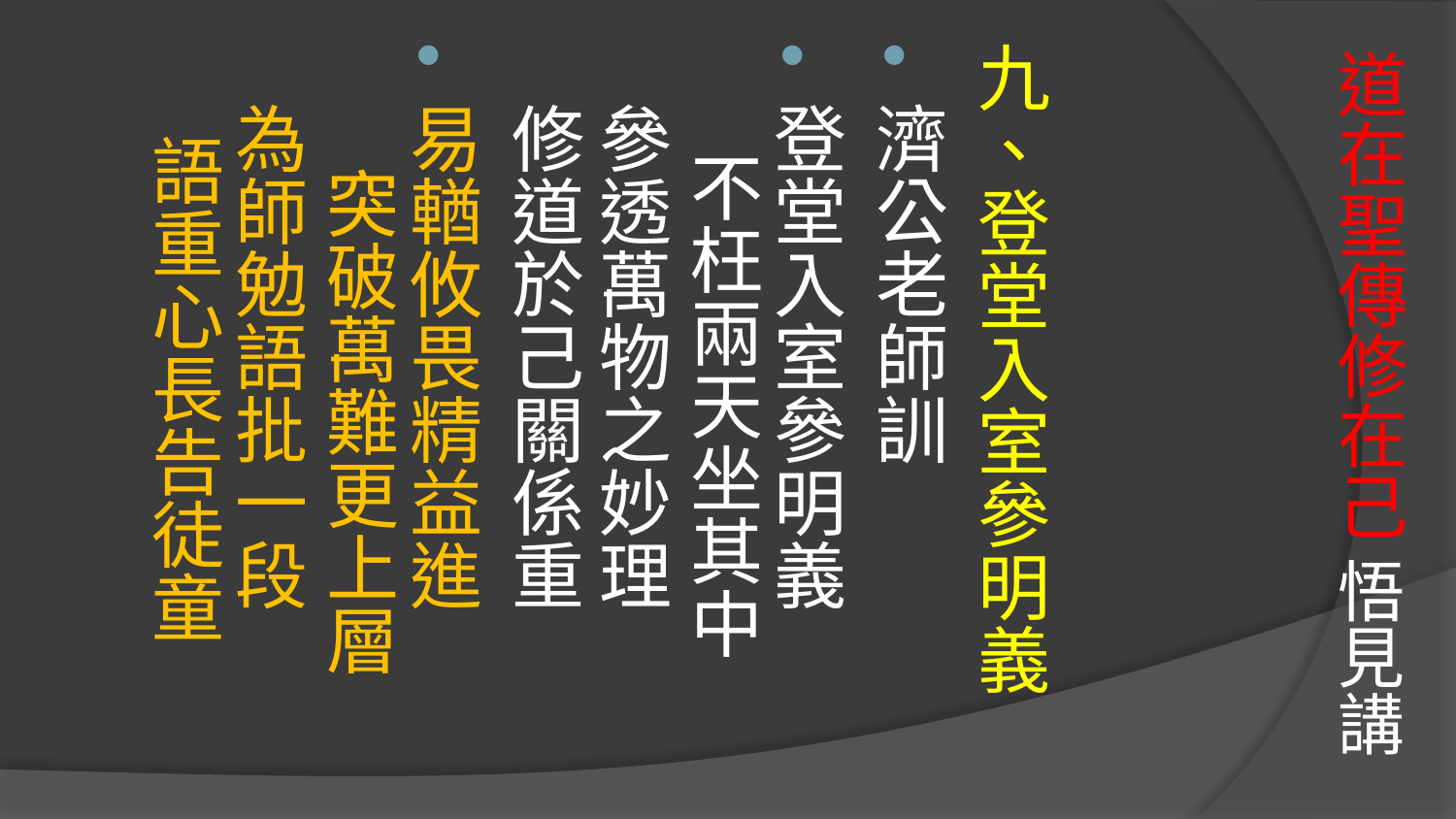

# 道在聖傳修在己 悟見講
九、登堂入室參明義
濟公老師訓
登堂入室參明義　          不枉兩天坐其中
參透萬物之妙理　    修道於己關係重
易輶攸畏精益進　           突破萬難更上層
為師勉語批一段　         語重心長告徒童